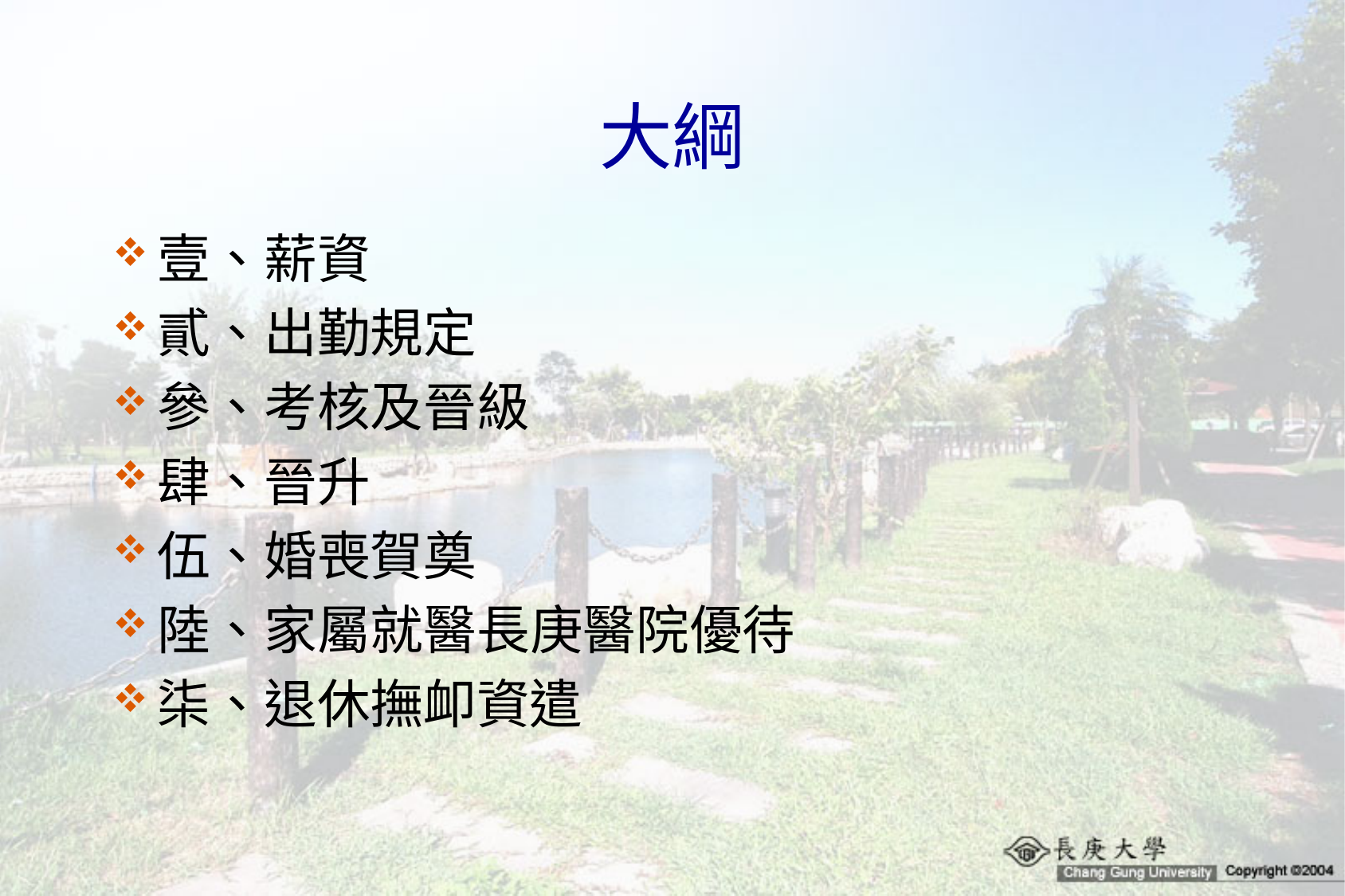

# 大綱
壹、薪資
貳、出勤規定
參、考核及晉級
肆、晉升
伍、婚喪賀奠
陸、家屬就醫長庚醫院優待
柒、退休撫卹資遣